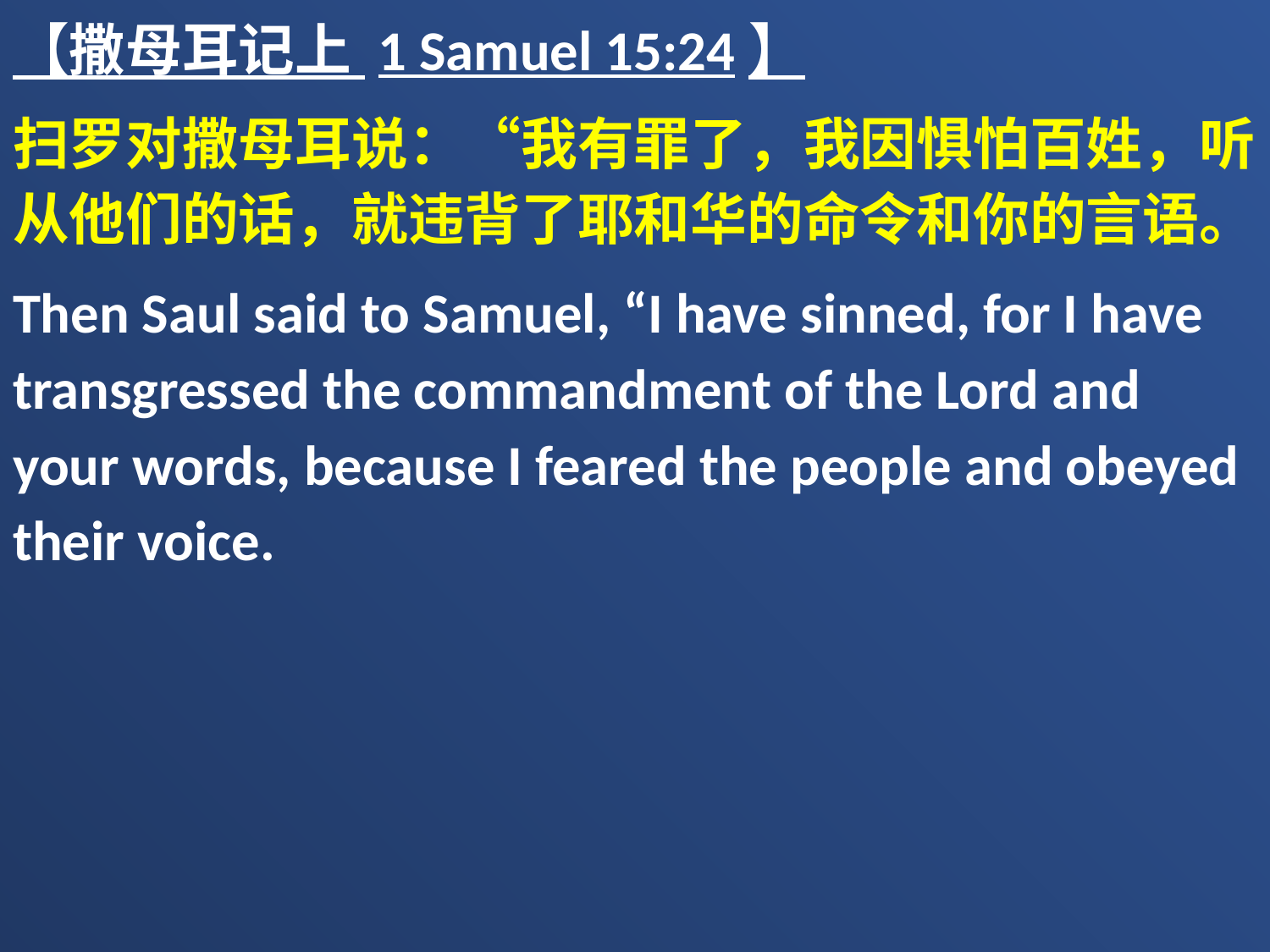

【撒母耳记上 1 Samuel 15:24】
扫罗对撒母耳说：“我有罪了，我因惧怕百姓，听从他们的话，就违背了耶和华的命令和你的言语。
Then Saul said to Samuel, “I have sinned, for I have transgressed the commandment of the Lord and your words, because I feared the people and obeyed their voice.